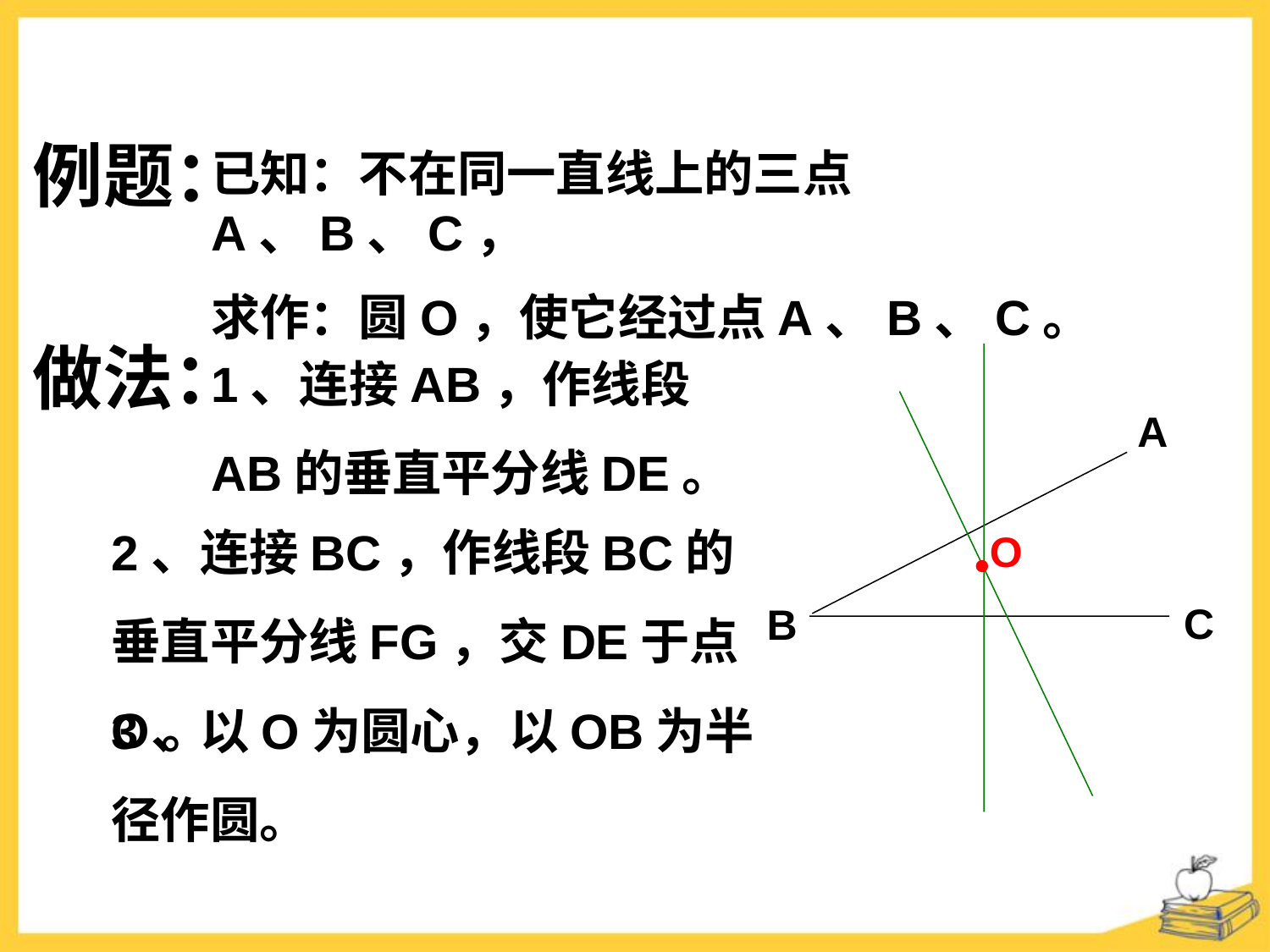

例题：
已知：不在同一直线上的三点A、B、C，
求作：圆O，使它经过点A、B、C。
1、连接AB，作线段AB的垂直平分线DE。
做法：

A

2、连接BC，作线段BC的垂直平分线FG，交DE于点O。
O

C
B

3、以O为圆心，以OB为半径作圆。